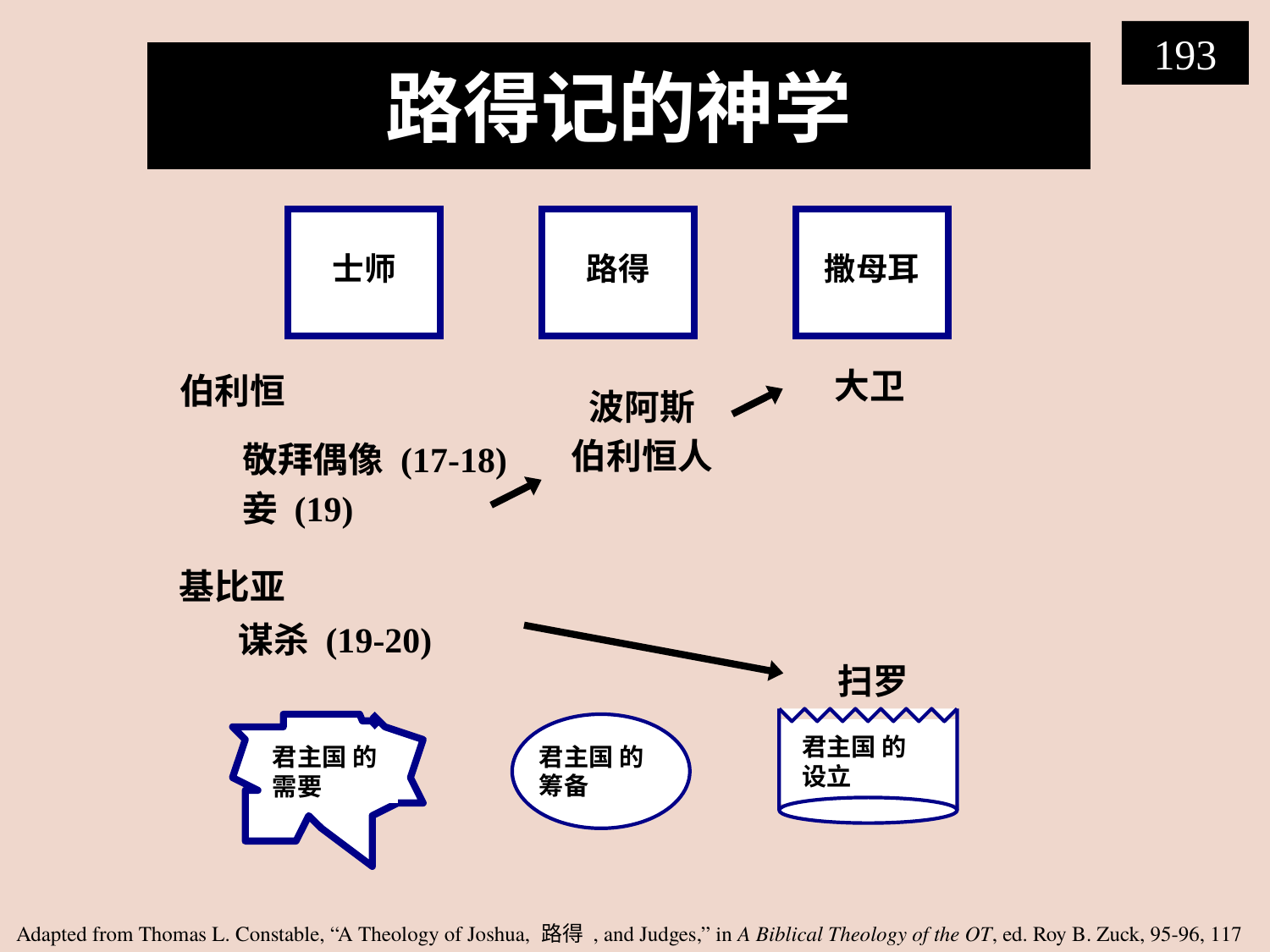

193
# 路得记的神学

士师

路得

撒母耳
大卫
伯利恒
波阿斯
伯利恒人

敬拜偶像 (17-18)
妾 (19)

基比亚
谋杀 (19-20)

扫罗

君主国 的
设立

君主国 的需要

君主国 的筹备
Adapted from Thomas L. Constable, “A Theology of Joshua, 路得 , and Judges,” in A Biblical Theology of the OT, ed. Roy B. Zuck, 95-96, 117